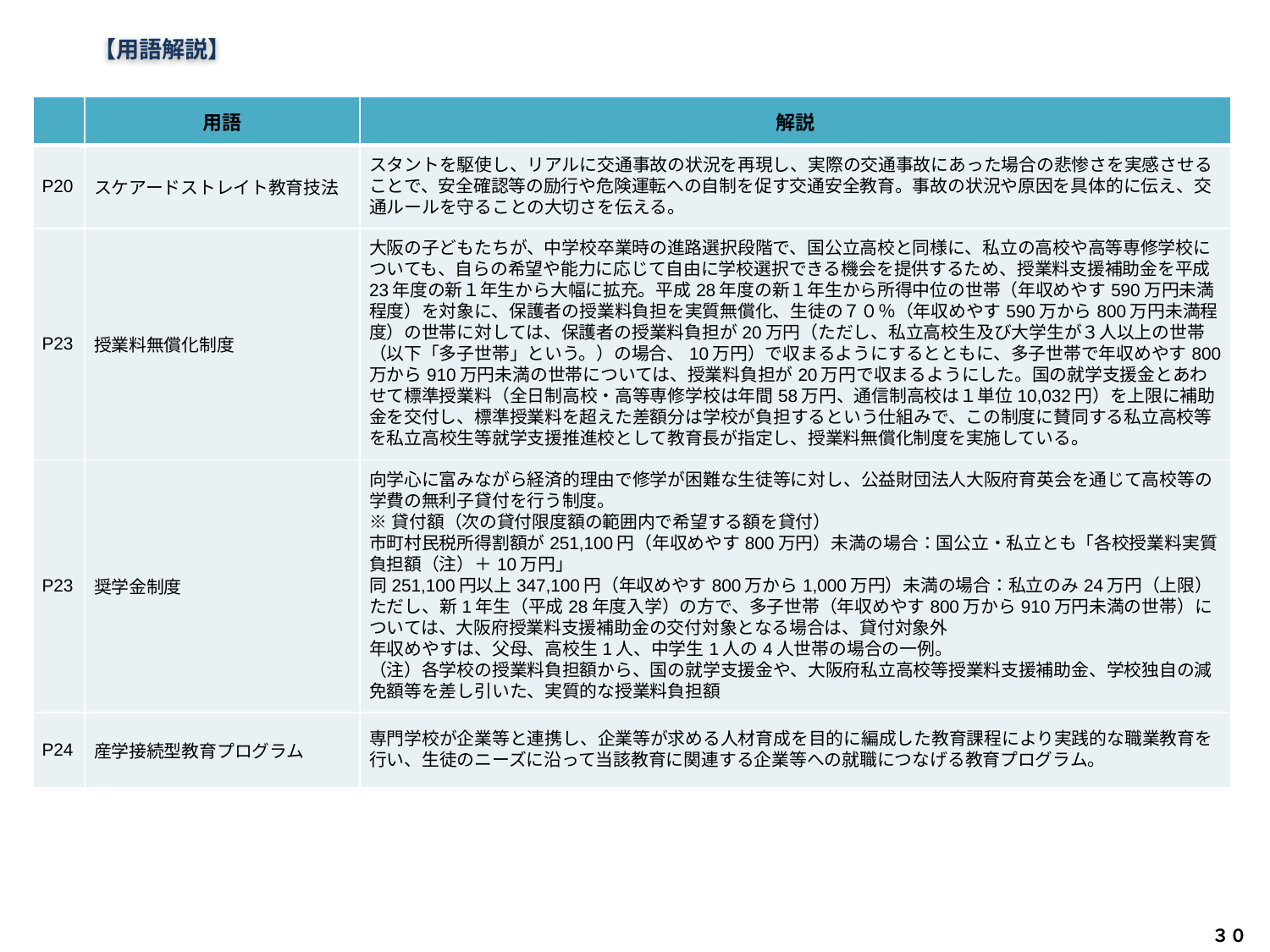

【用語解説】
|  | 用語 | 解説 |
| --- | --- | --- |
| P20 | スケアードストレイト教育技法 | スタントを駆使し、リアルに交通事故の状況を再現し、実際の交通事故にあった場合の悲惨さを実感させることで、安全確認等の励行や危険運転への自制を促す交通安全教育。事故の状況や原因を具体的に伝え、交通ルールを守ることの大切さを伝える。 |
| P23 | 授業料無償化制度 | 大阪の子どもたちが、中学校卒業時の進路選択段階で、国公立高校と同様に、私立の高校や高等専修学校についても、自らの希望や能力に応じて自由に学校選択できる機会を提供するため、授業料支援補助金を平成23年度の新１年生から大幅に拡充。平成28年度の新１年生から所得中位の世帯（年収めやす590万円未満程度）を対象に、保護者の授業料負担を実質無償化、生徒の７０％（年収めやす590万から800万円未満程度）の世帯に対しては、保護者の授業料負担が20万円（ただし、私立高校生及び大学生が３人以上の世帯（以下「多子世帯」という。）の場合、10万円）で収まるようにするとともに、多子世帯で年収めやす800万から910万円未満の世帯については、授業料負担が20万円で収まるようにした。国の就学支援金とあわせて標準授業料（全日制高校・高等専修学校は年間58万円、通信制高校は１単位10,032円）を上限に補助金を交付し、標準授業料を超えた差額分は学校が負担するという仕組みで、この制度に賛同する私立高校等を私立高校生等就学支援推進校として教育長が指定し、授業料無償化制度を実施している。 |
| P23 | 奨学金制度 | 向学心に富みながら経済的理由で修学が困難な生徒等に対し、公益財団法人大阪府育英会を通じて高校等の学費の無利子貸付を行う制度。 ※貸付額（次の貸付限度額の範囲内で希望する額を貸付） 市町村民税所得割額が251,100円（年収めやす800万円）未満の場合：国公立・私立とも「各校授業料実質負担額（注）＋10万円」 同251,100円以上347,100円（年収めやす800万から1,000万円）未満の場合：私立のみ24万円（上限） ただし、新1年生（平成28年度入学）の方で、多子世帯（年収めやす800万から910万円未満の世帯）については、大阪府授業料支援補助金の交付対象となる場合は、貸付対象外 年収めやすは、父母、高校生1人、中学生1人の4人世帯の場合の一例。 （注）各学校の授業料負担額から、国の就学支援金や、大阪府私立高校等授業料支援補助金、学校独自の減免額等を差し引いた、実質的な授業料負担額 |
| P24 | 産学接続型教育プログラム | 専門学校が企業等と連携し、企業等が求める人材育成を目的に編成した教育課程により実践的な職業教育を行い、生徒のニーズに沿って当該教育に関連する企業等への就職につなげる教育プログラム。 |
３０